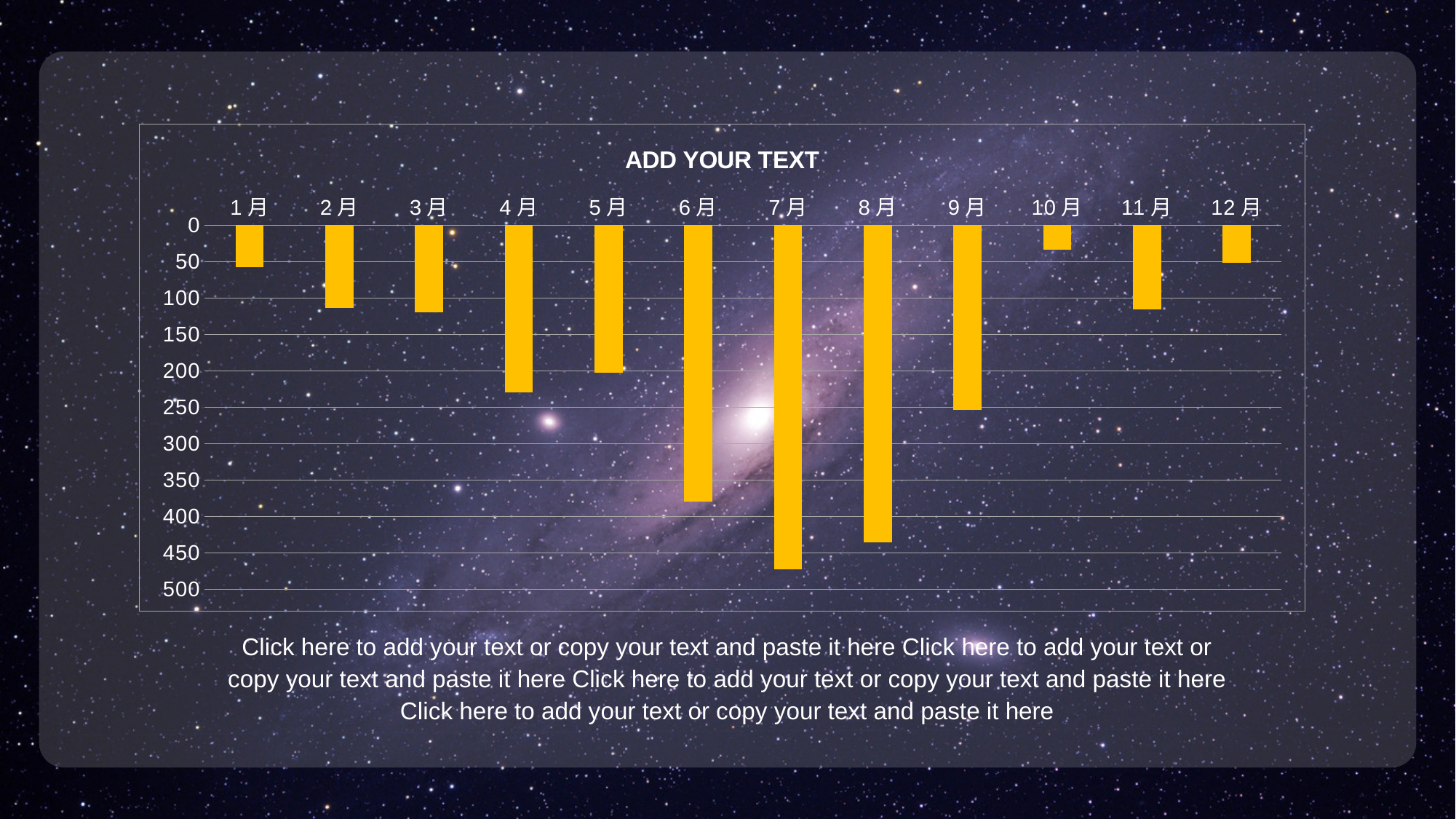

### Chart: ADD YOUR TEXT

| Category | 销售额 |
|---|---|
| 1月 | 58.0 |
| 2月 | 114.0 |
| 3月 | 119.0 |
| 4月 | 230.0 |
| 5月 | 203.0 |
| 6月 | 379.0 |
| 7月 | 472.0 |
| 8月 | 435.0 |
| 9月 | 253.0 |
| 10月 | 34.0 |
| 11月 | 116.0 |
| 12月 | 52.0 |
Click here to add your text or copy your text and paste it here Click here to add your text or copy your text and paste it here Click here to add your text or copy your text and paste it here Click here to add your text or copy your text and paste it here